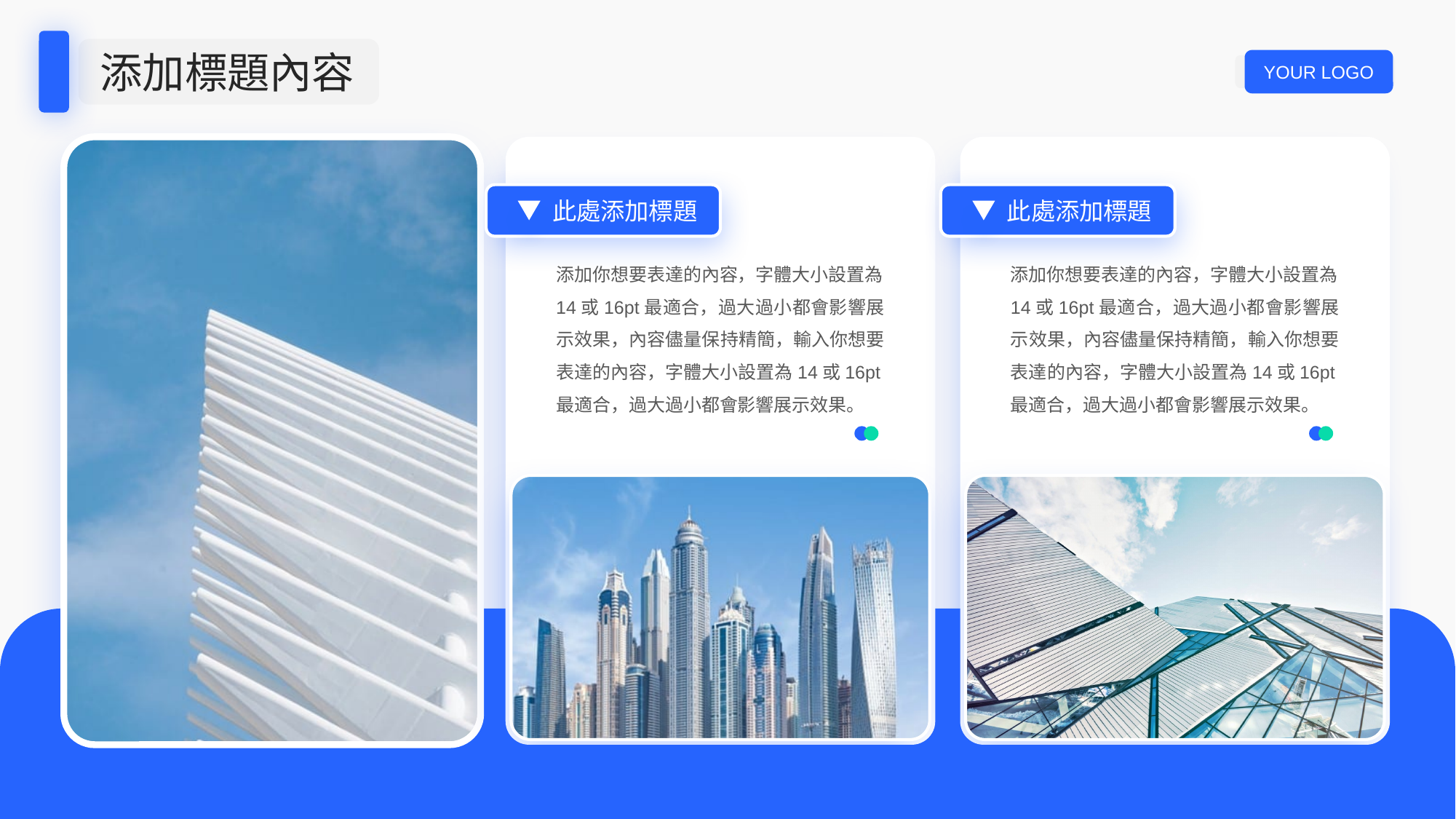

添加標題內容

YOUR LOGO

此處添加標題

此處添加標題

添加你想要表達的內容，字體大小設置為14或16pt最適合，過大過小都會影響展示效果，內容儘量保持精簡，輸入你想要表達的內容，字體大小設置為14或16pt最適合，過大過小都會影響展示效果。
添加你想要表達的內容，字體大小設置為14或16pt最適合，過大過小都會影響展示效果，內容儘量保持精簡，輸入你想要表達的內容，字體大小設置為14或16pt最適合，過大過小都會影響展示效果。